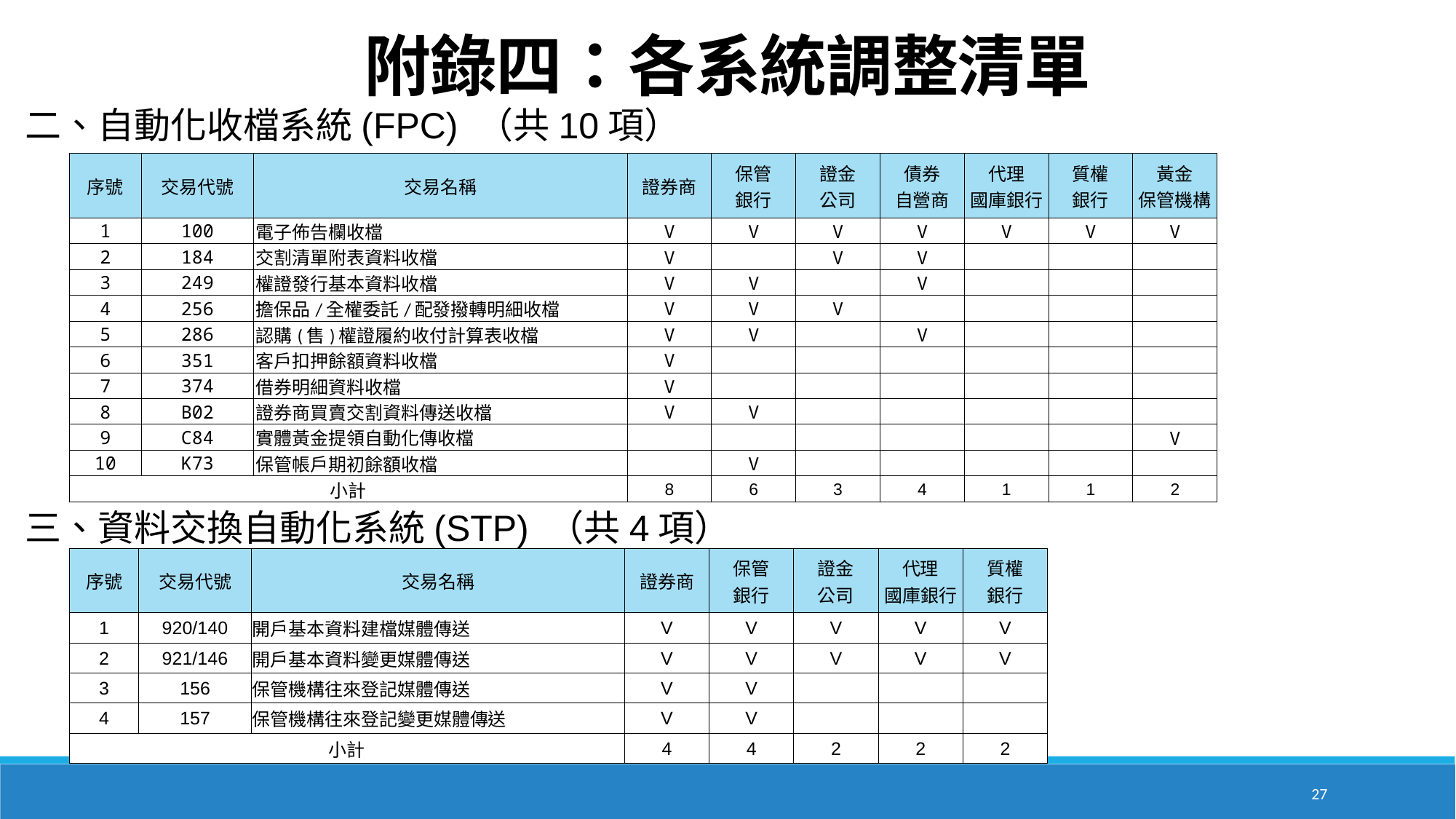

附錄四：各系統調整清單
二、自動化收檔系統(FPC) （共10項）
| 序號 | 交易代號 | 交易名稱 | 證券商 | 保管 銀行 | 證金 公司 | 債券 自營商 | 代理 國庫銀行 | 質權 銀行 | 黃金 保管機構 |
| --- | --- | --- | --- | --- | --- | --- | --- | --- | --- |
| 1 | 100 | 電子佈告欄收檔 | V | V | V | V | V | V | V |
| 2 | 184 | 交割清單附表資料收檔 | V |  | V | V |  |  |  |
| 3 | 249 | 權證發行基本資料收檔 | V | V |  | V |  |  |  |
| 4 | 256 | 擔保品/全權委託/配發撥轉明細收檔 | V | V | V |  |  |  |  |
| 5 | 286 | 認購(售)權證履約收付計算表收檔 | V | V |  | V |  |  |  |
| 6 | 351 | 客戶扣押餘額資料收檔 | V |  |  |  |  |  |  |
| 7 | 374 | 借券明細資料收檔 | V |  |  |  |  |  |  |
| 8 | B02 | 證券商買賣交割資料傳送收檔 | V | V |  |  |  |  |  |
| 9 | C84 | 實體黃金提領自動化傳收檔 |  |  |  |  |  |  | V |
| 10 | K73 | 保管帳戶期初餘額收檔 |  | V |  |  |  |  |  |
| 小計 |  |  | 8 | 6 | 3 | 4 | 1 | 1 | 2 |
三、資料交換自動化系統(STP) （共4項）
| 序號 | 交易代號 | 交易名稱 | 證券商 | 保管 銀行 | 證金 公司 | 代理 國庫銀行 | 質權 銀行 |
| --- | --- | --- | --- | --- | --- | --- | --- |
| 1 | 920/140 | 開戶基本資料建檔媒體傳送 | V | V | V | V | V |
| 2 | 921/146 | 開戶基本資料變更媒體傳送 | V | V | V | V | V |
| 3 | 156 | 保管機構往來登記媒體傳送 | V | V |  |  |  |
| 4 | 157 | 保管機構往來登記變更媒體傳送 | V | V |  |  |  |
| 小計 |  |  | 4 | 4 | 2 | 2 | 2 |
27